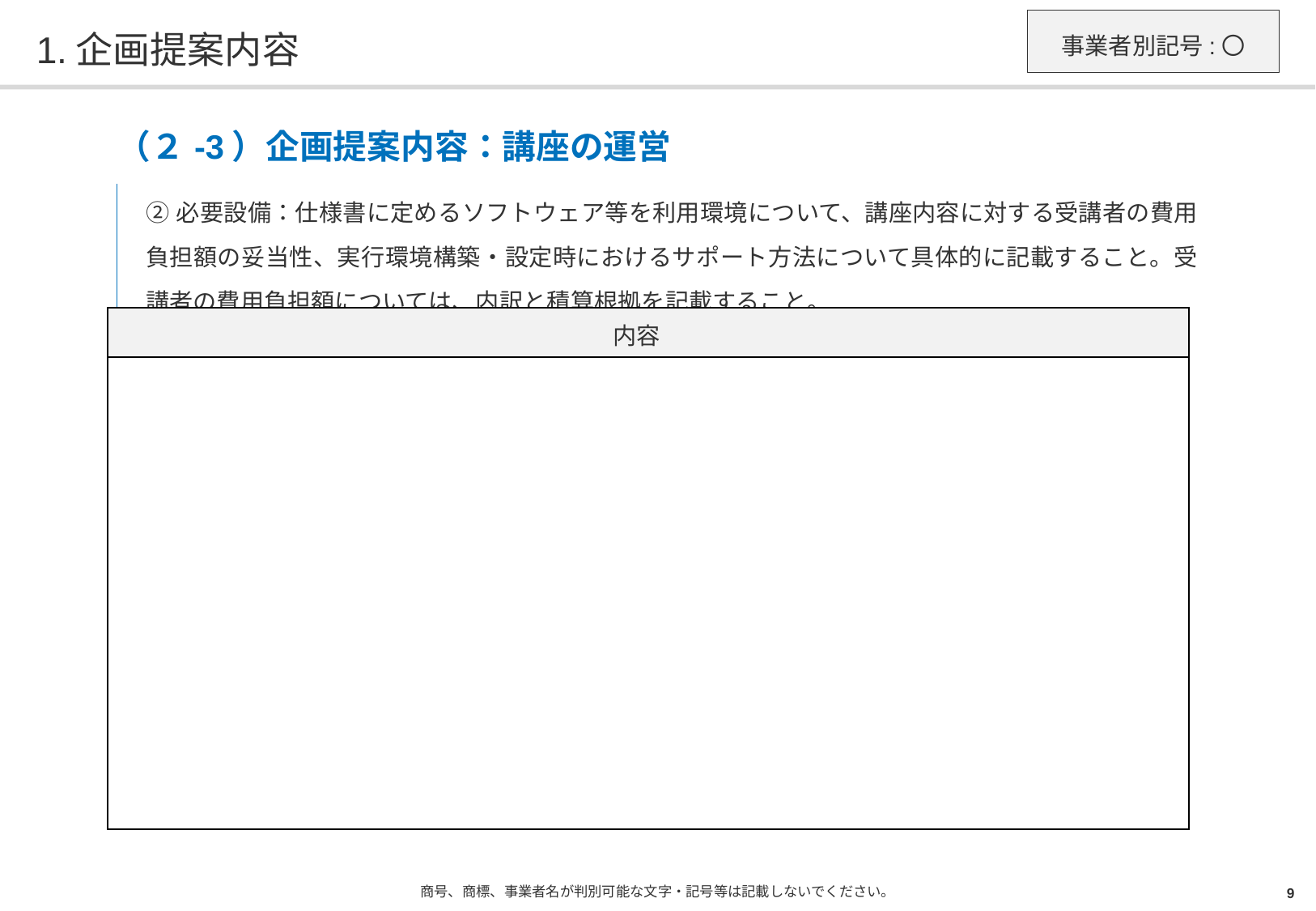

事業者別記号:〇
# 1.企画提案内容
| （２-3）企画提案内容：講座の運営 |
| --- |
| ②必要設備：仕様書に定めるソフトウェア等を利用環境について、講座内容に対する受講者の費用負担額の妥当性、実行環境構築・設定時におけるサポート方法について具体的に記載すること。受講者の費用負担額については、内訳と積算根拠を記載すること。 |
| 内容 |
| --- |
|  |
商号、商標、事業者名が判別可能な文字・記号等は記載しないでください。
9